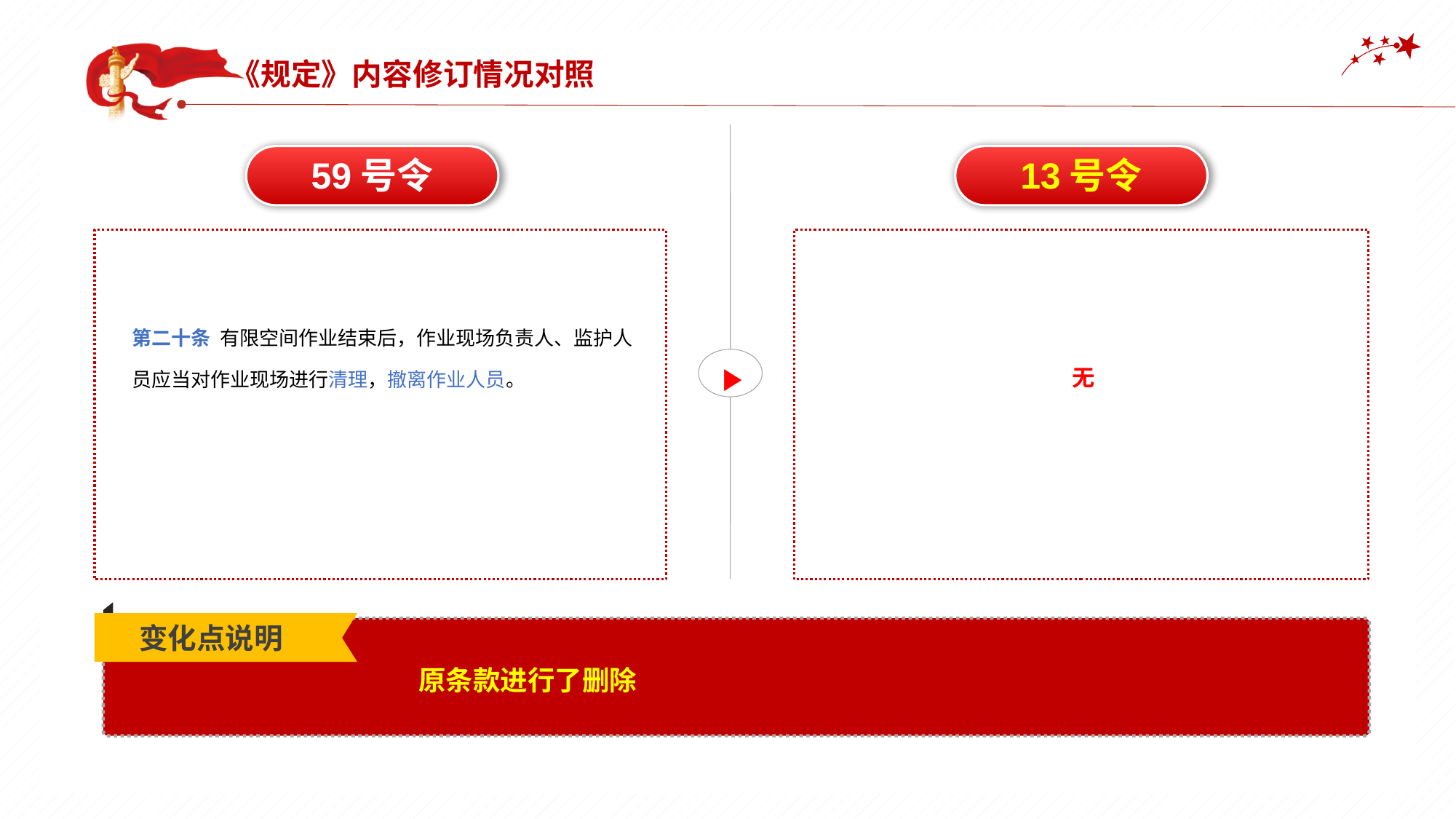

《规定》内容修订情况对照

▶

13号令

59号令

第二十条  有限空间作业结束后，作业现场负责人、监护人员应当对作业现场进行清理，撤离作业人员。
无

变化点说明

原条款进行了删除